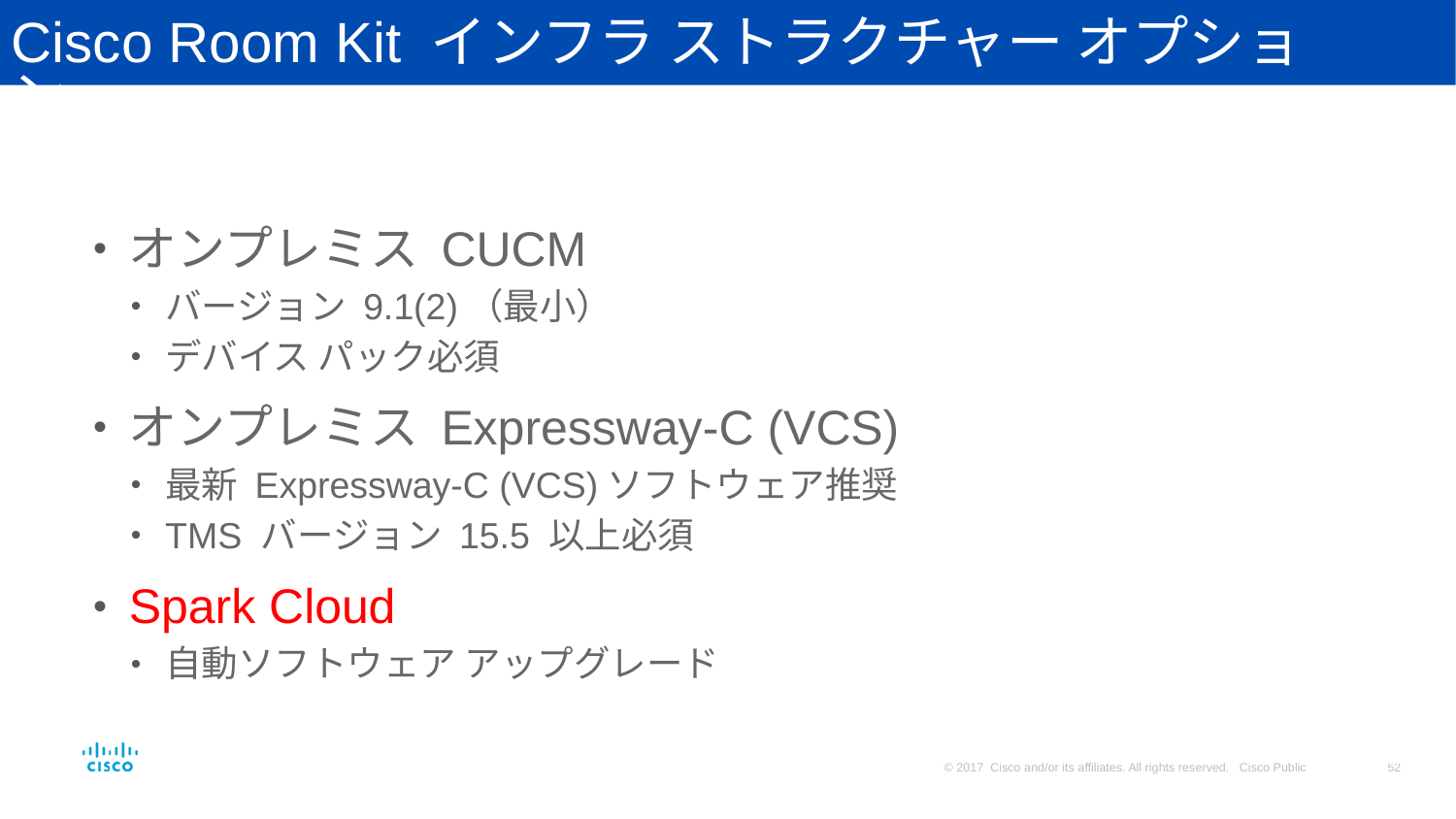

Cisco Room Kit インフラ ストラクチャー オプション
オンプレミス CUCM
バージョン 9.1(2)（最小）
デバイス パック必須
オンプレミス Expressway-C (VCS)
最新 Expressway-C (VCS)ソフトウェア推奨
TMS バージョン 15.5 以上必須
Spark Cloud
自動ソフトウェア アップグレード